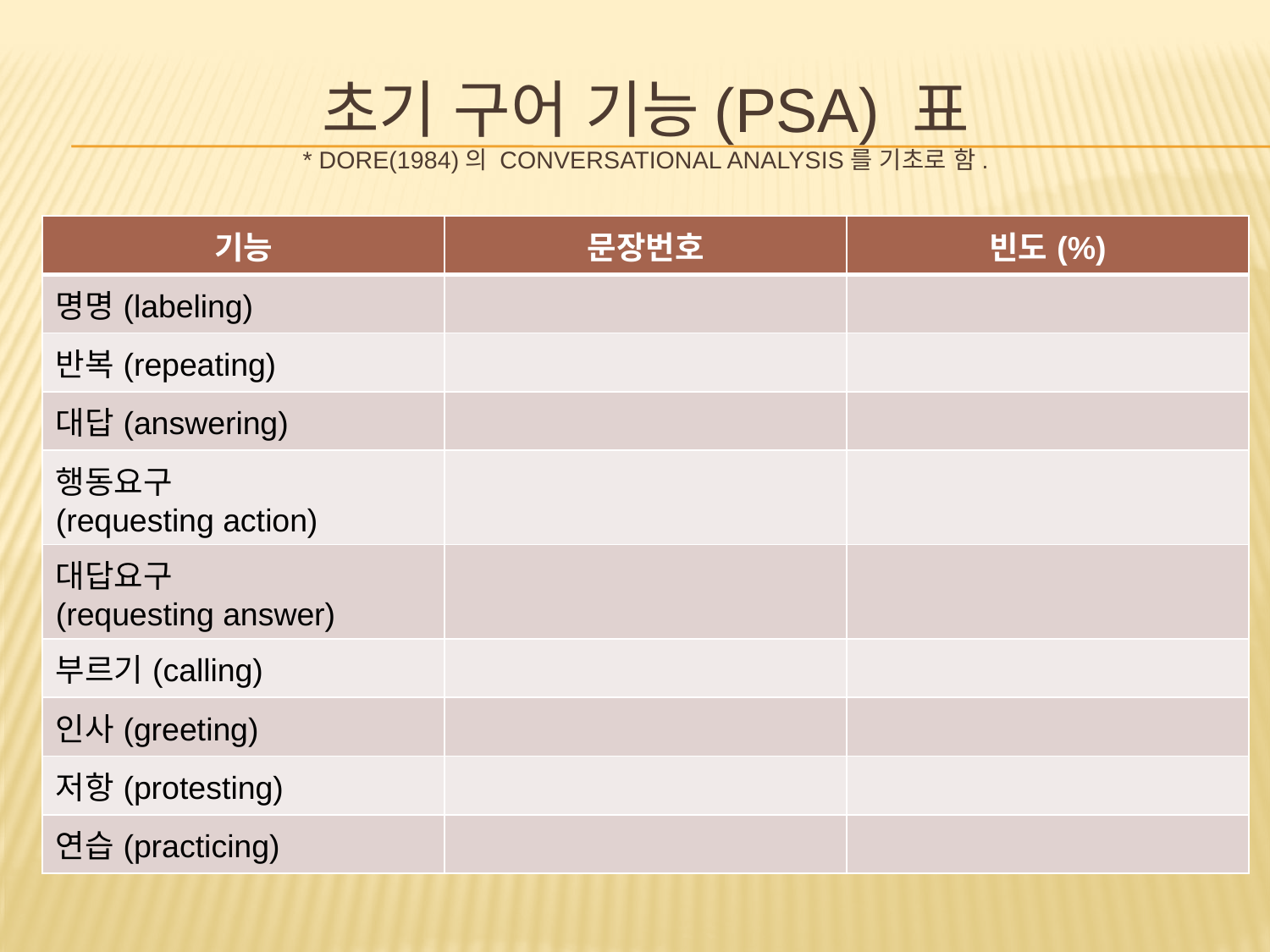

# 초기 구어 기능(PSA) 표 * Dore(1984)의 Conversational Analysis를 기초로 함.
| 기능 | 문장번호 | 빈도(%) |
| --- | --- | --- |
| 명명(labeling) |  |  |
| 반복(repeating) |  |  |
| 대답(answering) |  |  |
| 행동요구 (requesting action) |  |  |
| 대답요구 (requesting answer) |  |  |
| 부르기(calling) |  |  |
| 인사(greeting) |  |  |
| 저항(protesting) |  |  |
| 연습(practicing) |  |  |